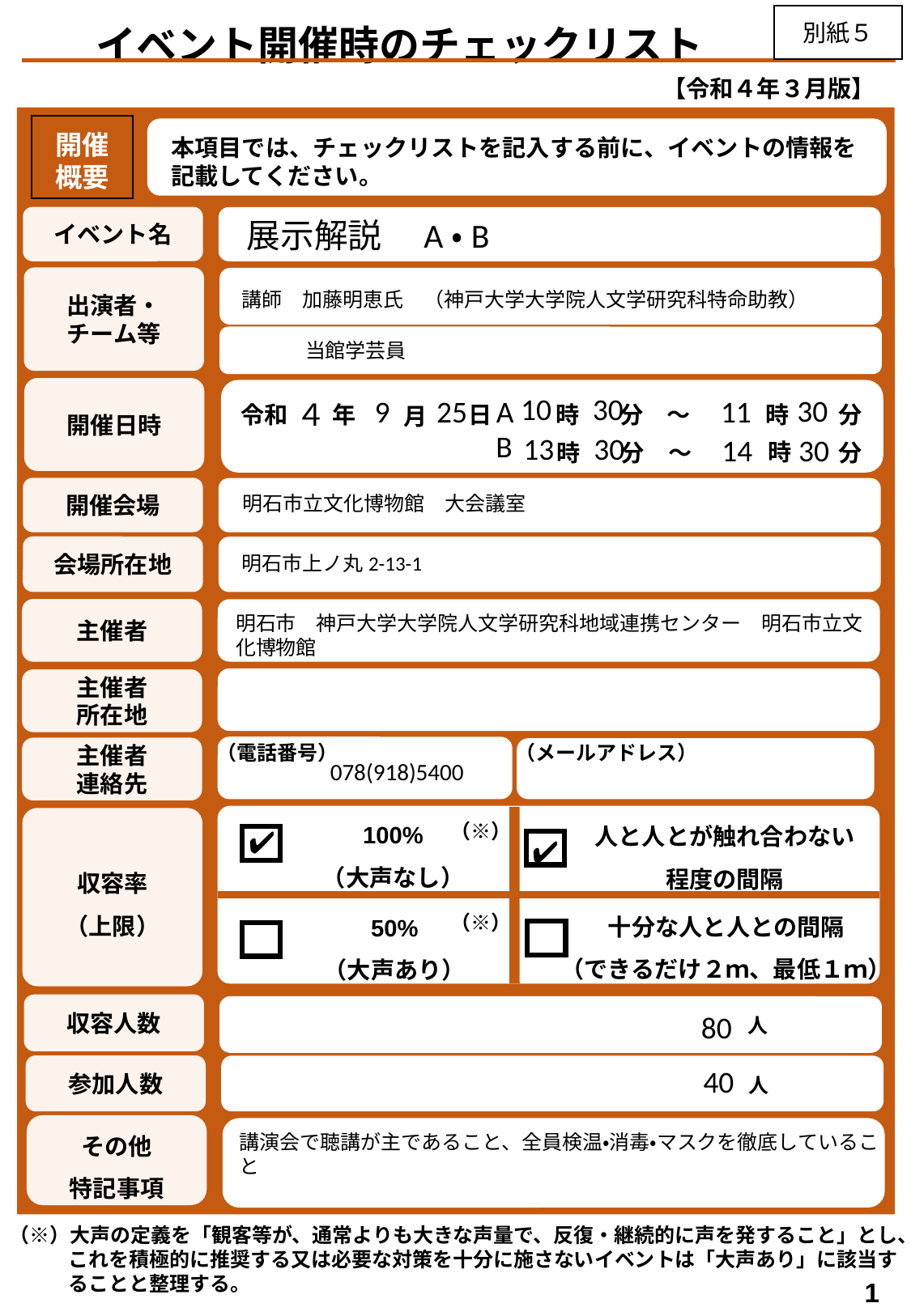

別紙５
　      イベント開催時のチェックリスト
【令和４年３月版】

開催
概要

本項目では、チェックリストを記入する前に、イベントの情報を記載してください。
イベント名

展示解説　A・B
出演者・
チーム等

講師　加藤明恵氏　（神戸大学大学院人文学研究科特命助教）
　　　当館学芸員
開催日時

令和
年
時
時
分
日
分　～
月
10
30
30
9
11
25
A
４
B
13
30
30
14
時
分
分　～
時
開催会場

明石市立文化博物館　大会議室
会場所在地

明石市上ノ丸2-13-1
主催者

明石市　神戸大学大学院人文学研究科地域連携センター　明石市立文化博物館

主催者
所在地
（電話番号）
（メールアドレス）

主催者
連絡先

078(918)5400
100%
（大声なし）
人と人とが触れ合わない程度の間隔

収容率
（上限）

十分な人と人との間隔
（できるだけ２ｍ、最低１ｍ）
50%
（大声あり）

（※）
✔
✔
（※）
ー
収容人数

　　　　　　　　　人
80
参加人数

　　　　　　人
40
その他
特記事項

講演会で聴講が主であること、全員検温・消毒・マスクを徹底していること
（※）大声の定義を「観客等が、通常よりも大きな声量で、反復・継続的に声を発すること」とし、これを積極的に推奨する又は必要な対策を十分に施さないイベントは「大声あり」に該当することと整理する。
1